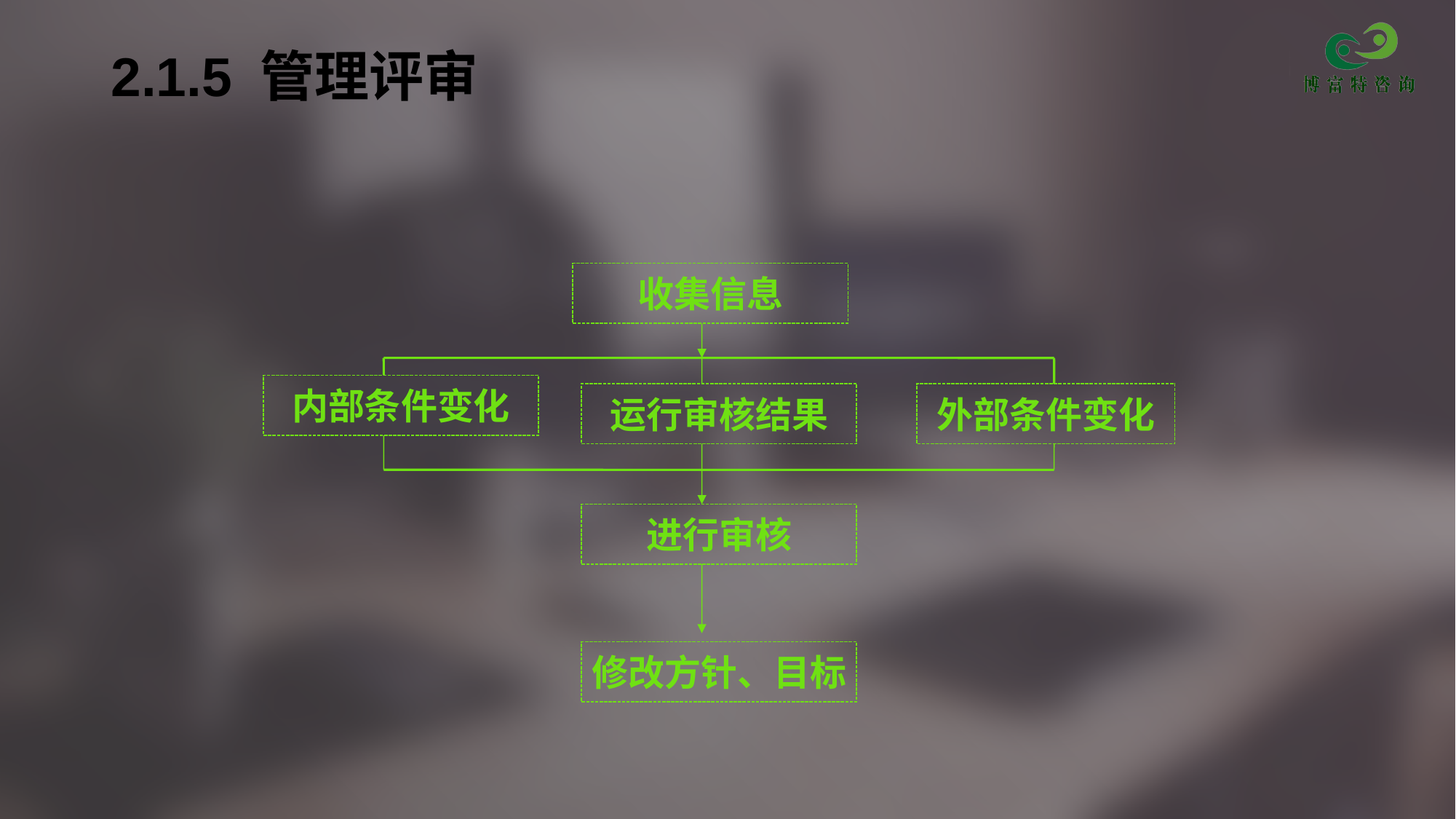

# 2.1.5 管理评审
收集信息

内部条件变化
运行审核结果
外部条件变化

进行审核

修改方针、目标